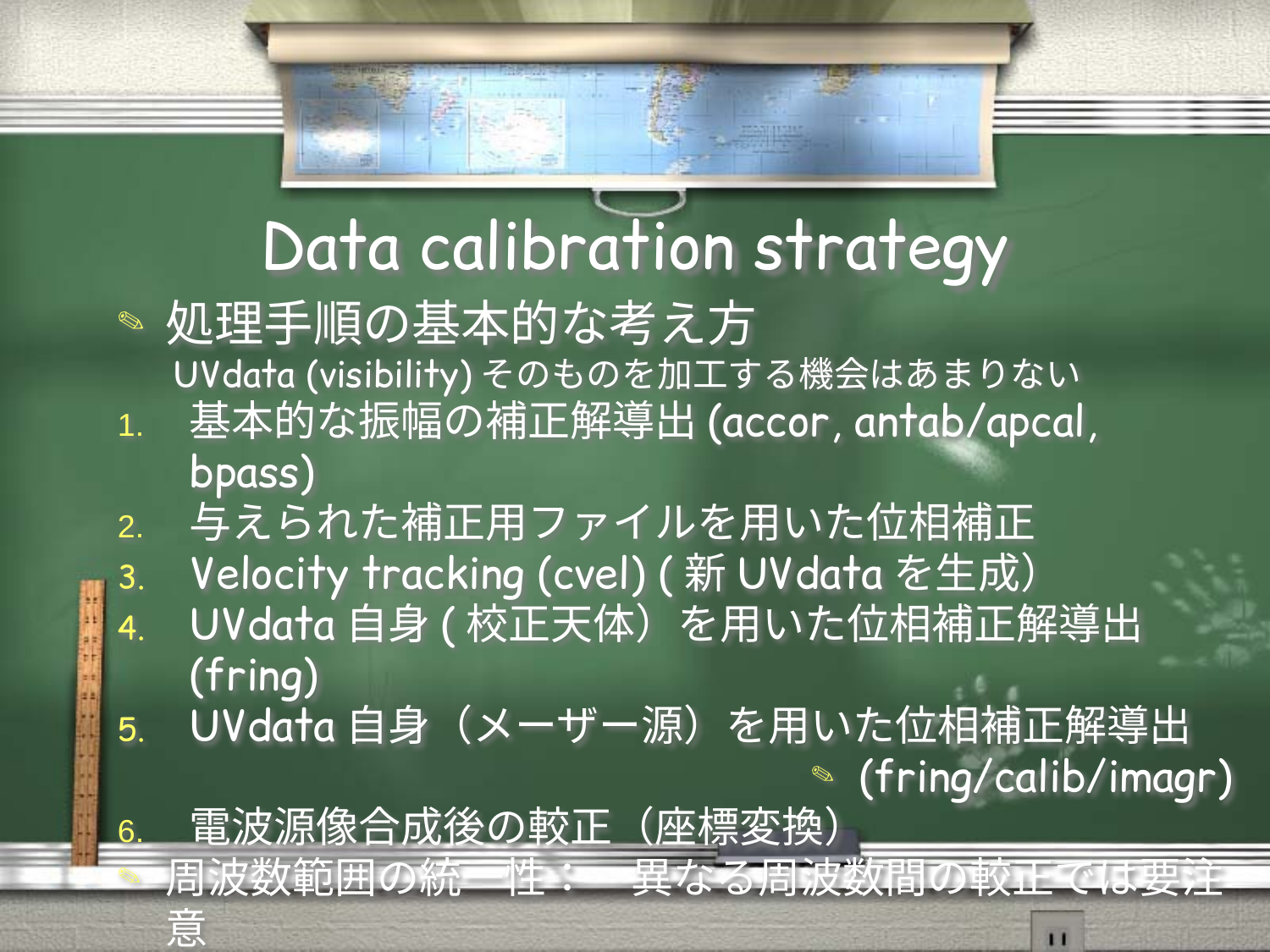

# Data calibration strategy
処理手順の基本的な考え方
UVdata (visibility)そのものを加工する機会はあまりない
基本的な振幅の補正解導出(accor, antab/apcal, bpass)
与えられた補正用ファイルを用いた位相補正
Velocity tracking (cvel) (新UVdataを生成）
UVdata自身(校正天体）を用いた位相補正解導出(fring)
UVdata自身（メーザー源）を用いた位相補正解導出
(fring/calib/imagr)
電波源像合成後の較正（座標変換）
周波数範囲の統一性：　異なる周波数間の較正では要注意